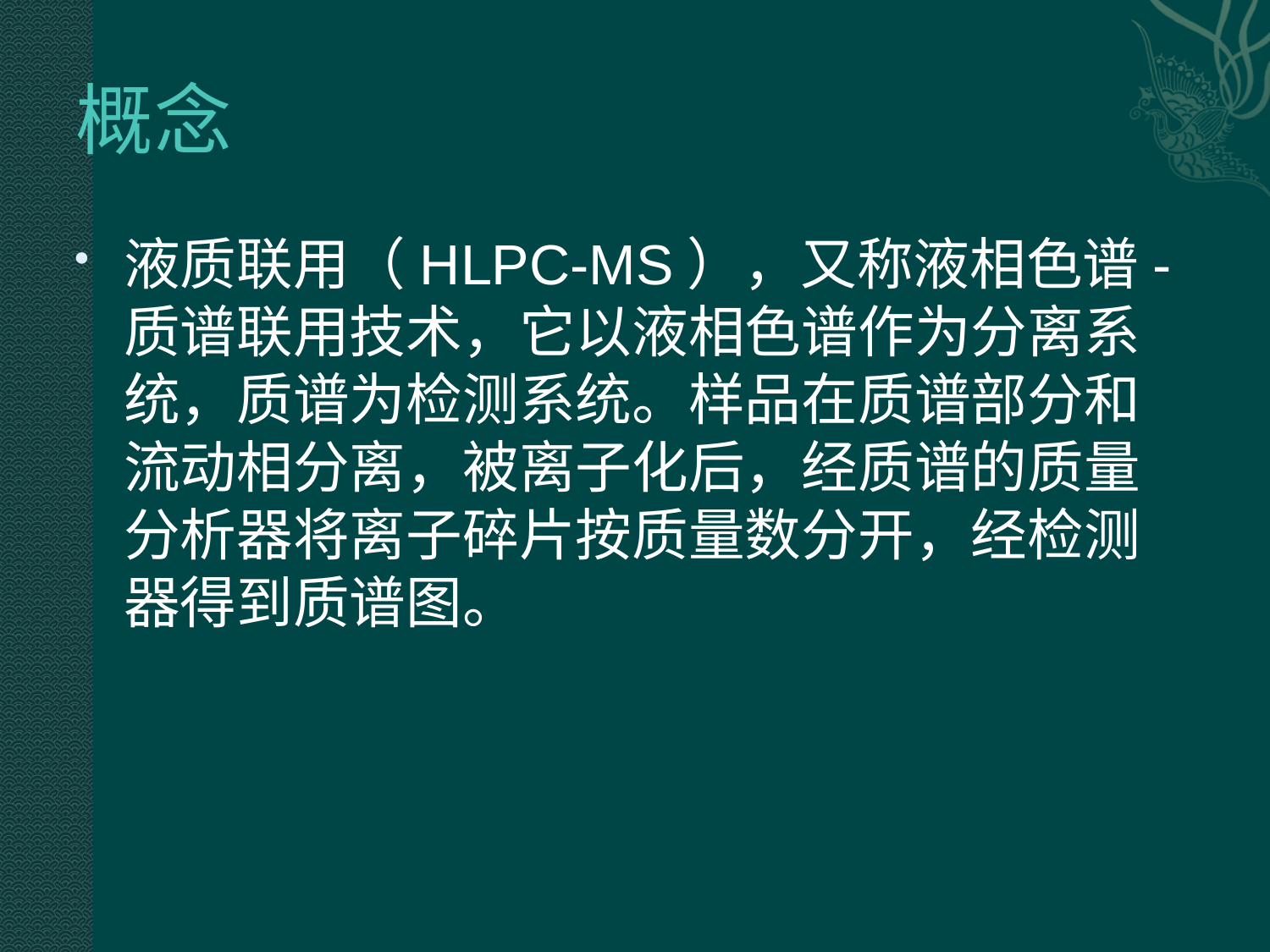

# 概念
液质联用（HLPC-MS），又称液相色谱-质谱联用技术，它以液相色谱作为分离系统，质谱为检测系统。样品在质谱部分和流动相分离，被离子化后，经质谱的质量分析器将离子碎片按质量数分开，经检测器得到质谱图。